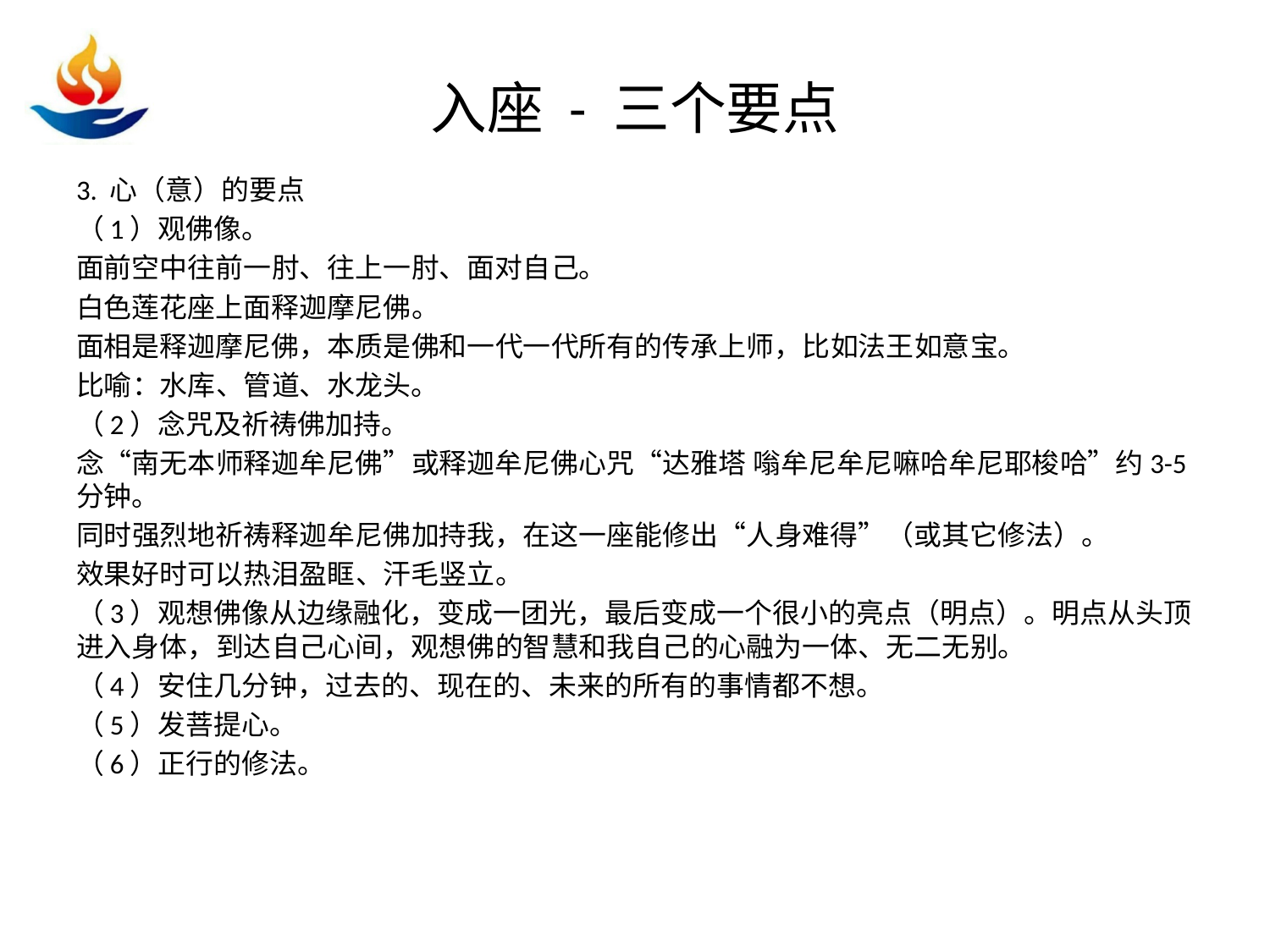

# 入座 - 三个要点
3. 心（意）的要点
（1）观佛像。
面前空中往前一肘、往上一肘、面对自己。
白色莲花座上面释迦摩尼佛。
面相是释迦摩尼佛，本质是佛和一代一代所有的传承上师，比如法王如意宝。
比喻：水库、管道、水龙头。
（2）念咒及祈祷佛加持。
念“南无本师释迦牟尼佛”或释迦牟尼佛心咒“达雅塔 嗡牟尼牟尼嘛哈牟尼耶梭哈”约3-5分钟。
同时强烈地祈祷释迦牟尼佛加持我，在这一座能修出“人身难得”（或其它修法）。
效果好时可以热泪盈眶、汗毛竖立。
（3）观想佛像从边缘融化，变成一团光，最后变成一个很小的亮点（明点）。明点从头顶进入身体，到达自己心间，观想佛的智慧和我自己的心融为一体、无二无别。
（4）安住几分钟，过去的、现在的、未来的所有的事情都不想。
（5）发菩提心。
（6）正行的修法。